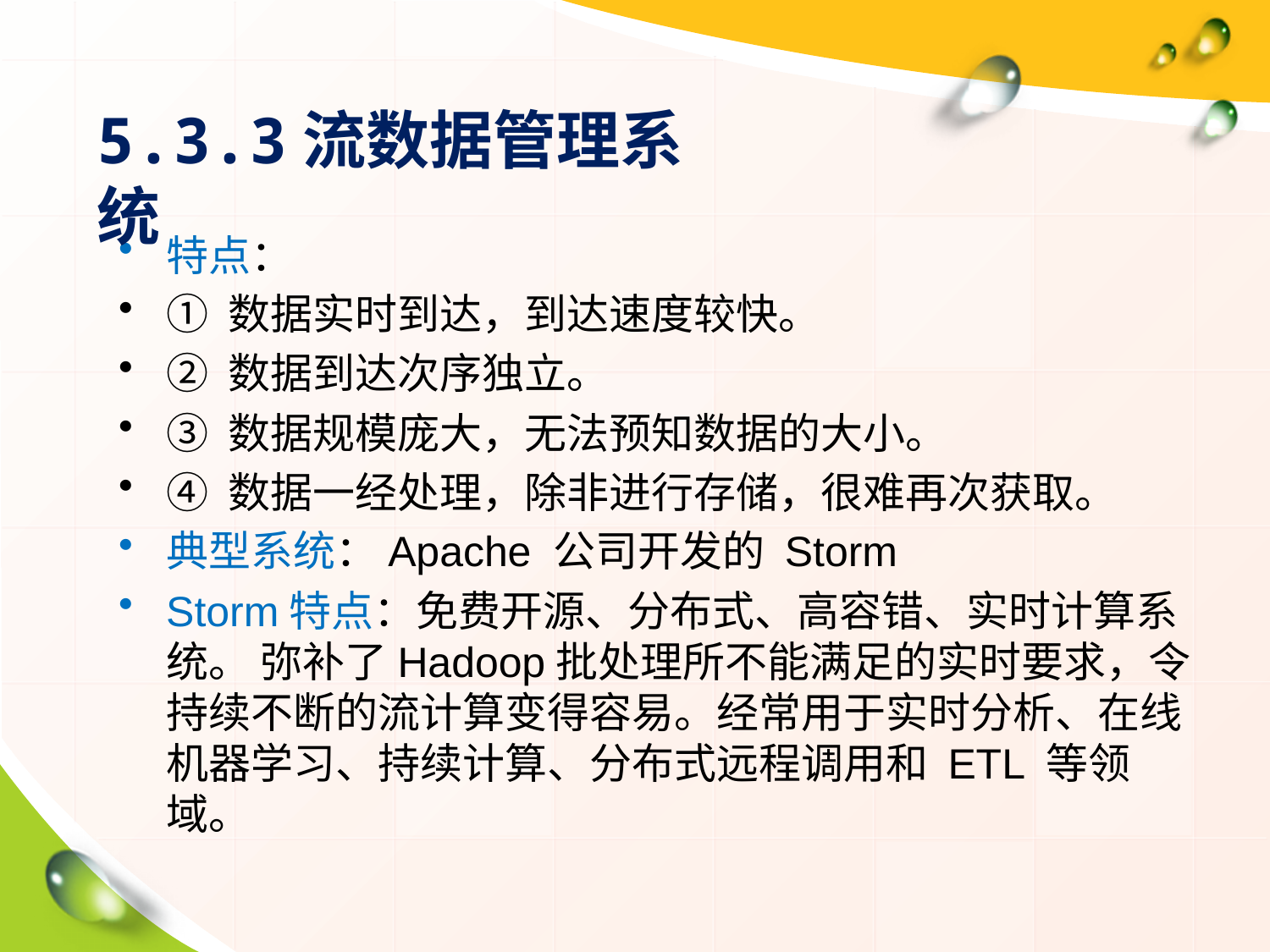

5.3.3流数据管理系统
特点：
① 数据实时到达，到达速度较快。
② 数据到达次序独立。
③ 数据规模庞大，无法预知数据的大小。
④ 数据一经处理，除非进行存储，很难再次获取。
典型系统：Apache 公司开发的 Storm
Storm特点：免费开源、分布式、高容错、实时计算系统。 弥补了Hadoop批处理所不能满足的实时要求，令持续不断的流计算变得容易。经常用于实时分析、在线机器学习、持续计算、分布式远程调用和 ETL 等领域。